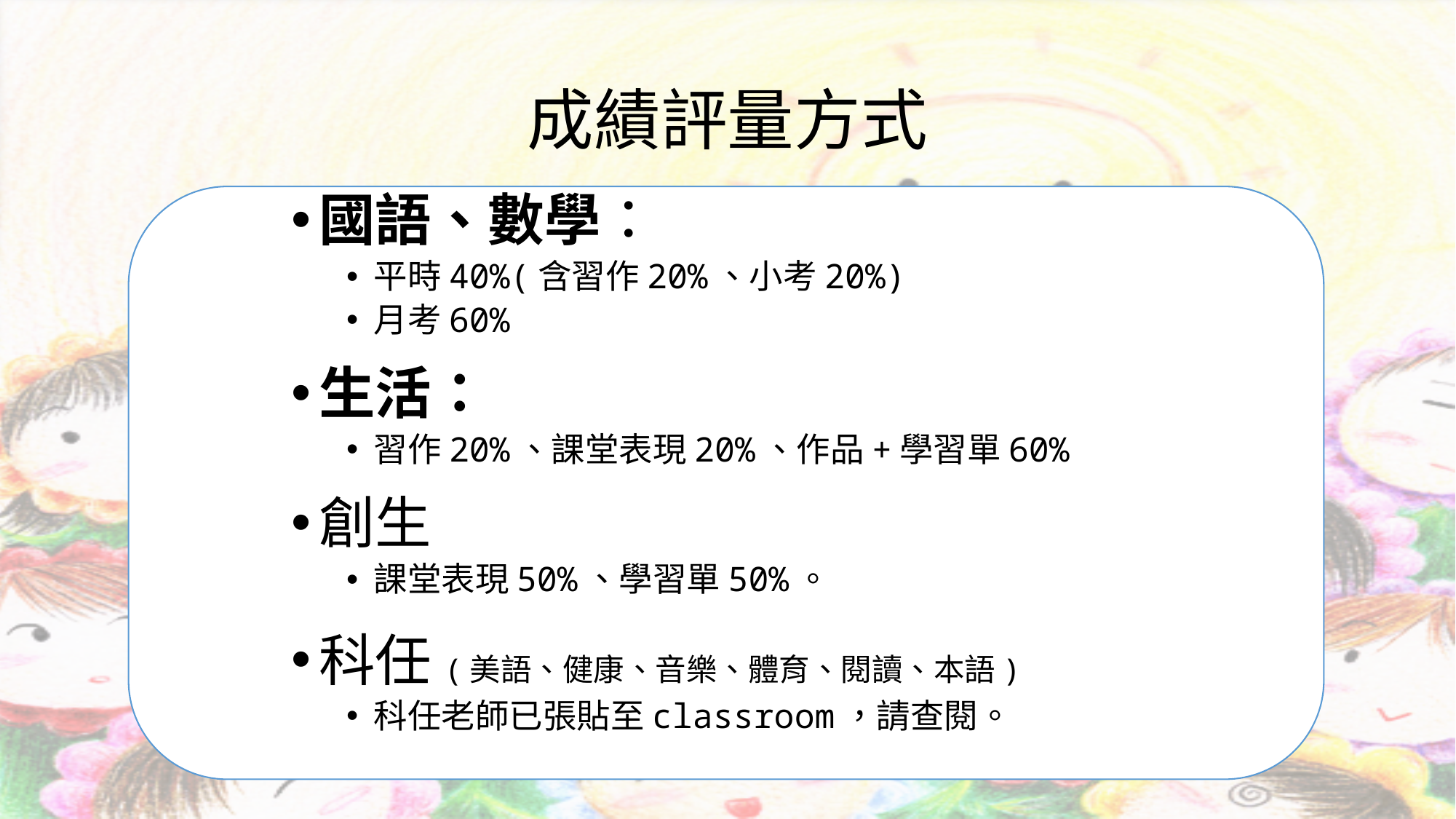

# 成績評量方式

國語、數學：
平時40%(含習作20%、小考20%)
月考60%
生活：
習作20%、課堂表現20%、作品+學習單60%
創生
課堂表現50%、學習單50%。
科任(美語、健康、音樂、體育、閱讀、本語)
科任老師已張貼至classroom，請查閱。